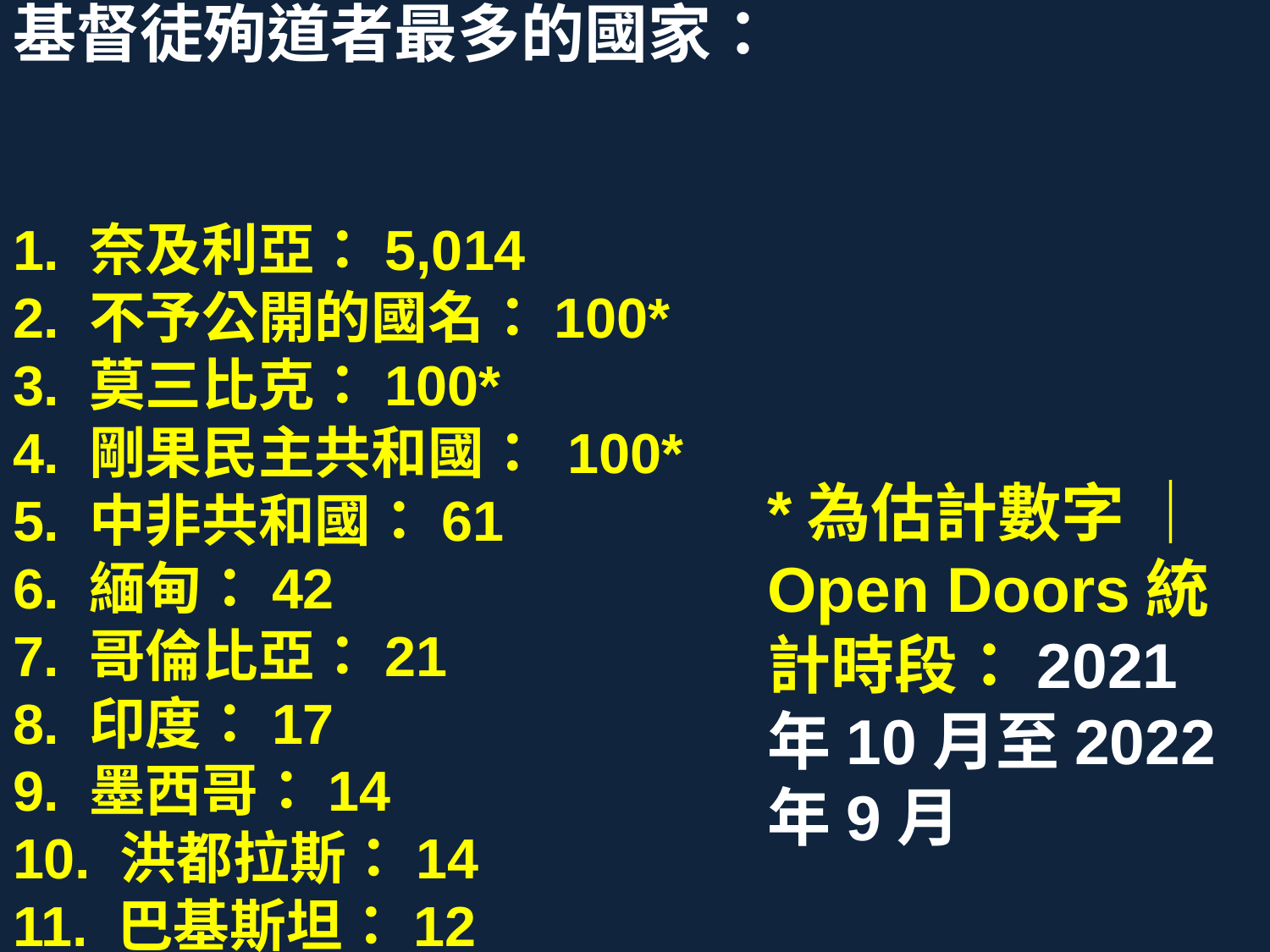

基督徒殉道者最多的國家：
1. 奈及利亞：5,014
2. 不予公開的國名：100*
3. 莫三比克：100*
4. 剛果民主共和國： 100*
5. 中非共和國：61
6. 緬甸：42
7. 哥倫比亞：21
8. 印度：17
9. 墨西哥：14
10. 洪都拉斯：14
11. 巴基斯坦：12
*為估計數字 ｜Open Doors統計時段：2021年10月至2022年9月